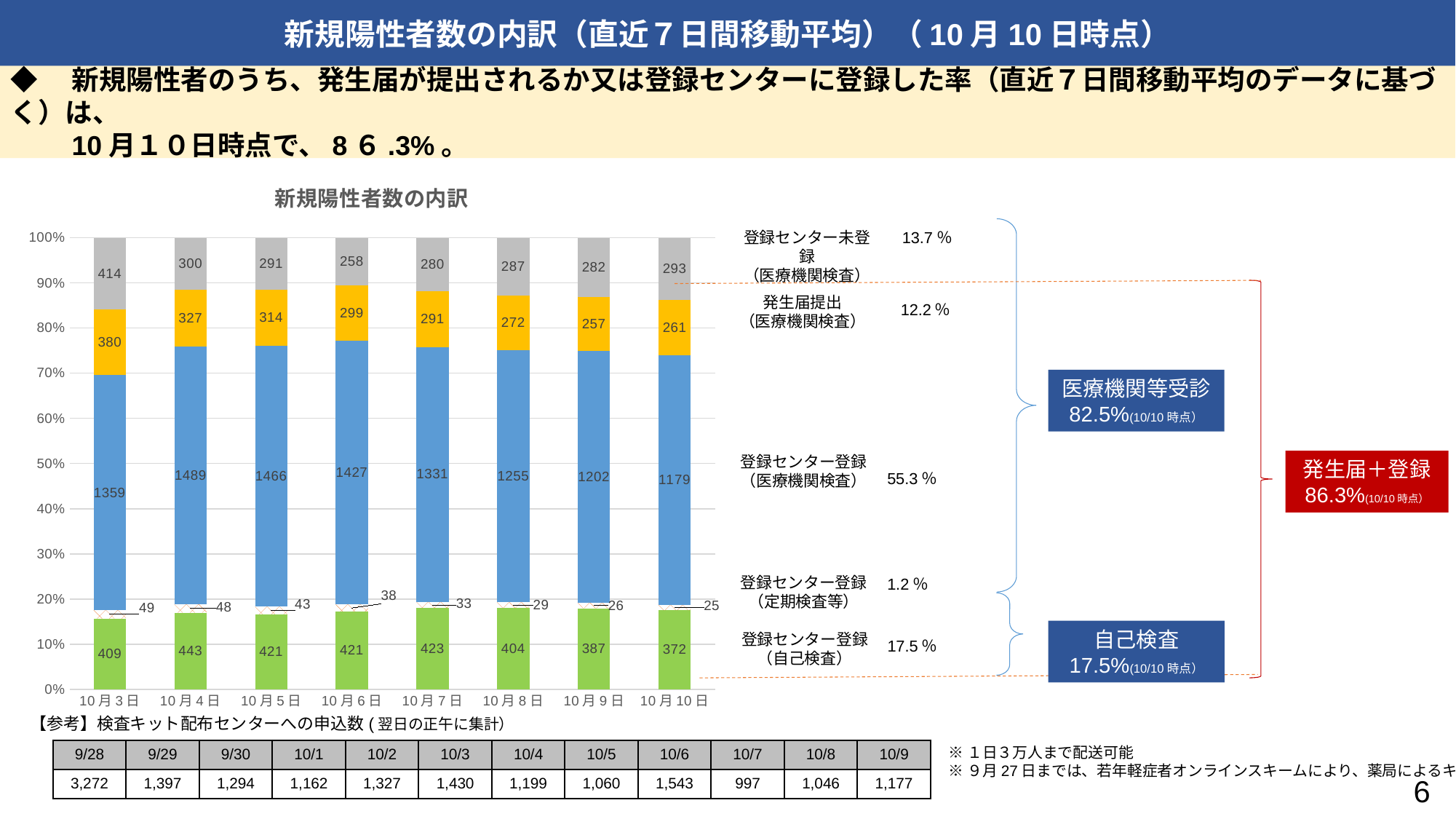

新規陽性者数の内訳（直近７日間移動平均）（10月10日時点）
◆　新規陽性者のうち、発生届が提出されるか又は登録センターに登録した率（直近７日間移動平均のデータに基づく）は、
　　10月１０日時点で、8６.3%。

### Chart: 新規陽性者数の内訳

| Category |  |  |  |  |  |
|---|---|---|---|---|---|
| 44837 | 408.7142857142857 | 48.857142857142854 | 1359.4285714285713 | 380.0 | 414.2857142857143 |
| 44838 | 442.57142857142856 | 48.142857142857146 | 1489.0 | 327.14285714285717 | 299.85714285714283 |
| 44839 | 420.7142857142857 | 43.285714285714285 | 1465.857142857143 | 313.85714285714283 | 290.85714285714283 |
| 44840 | 421.0 | 38.142857142857146 | 1426.857142857143 | 299.2857142857143 | 258.2857142857143 |
| 44841 | 423.42857142857144 | 32.857142857142854 | 1330.5714285714287 | 290.57142857142856 | 279.57142857142856 |
| 44842 | 403.85714285714283 | 29.142857142857142 | 1255.142857142857 | 272.0 | 286.85714285714283 |
| 44843 | 386.57142857142856 | 26.285714285714285 | 1201.5714285714287 | 257.14285714285717 | 282.2857142857143 |
| 44844 | 372.42857142857144 | 25.428571428571427 | 1178.857142857143 | 260.7142857142857 | 292.57142857142856 |
登録センター未登録
（医療機関検査）
13.7％

発生届提出
（医療機関検査）
12.2％
医療機関等受診
82.5%(10/10時点）
登録センター登録
（医療機関検査）
発生届＋登録
86.3%(10/10時点）
55.3％
登録センター登録
（定期検査等）
1.2％

自己検査
17.5%(10/10時点）
登録センター登録
（自己検査）
17.5％
【参考】検査キット配布センターへの申込数(翌日の正午に集計）
※１日３万人まで配送可能
※９月27日までは、若年軽症者オンラインスキームにより、薬局によるキット配布
| 9/28 | 9/29 | 9/30 | 10/1 | 10/2 | 10/3 | 10/4 | 10/5 | 10/6 | 10/7 | 10/8 | 10/9 |
| --- | --- | --- | --- | --- | --- | --- | --- | --- | --- | --- | --- |
| 3,272 | 1,397 | 1,294 | 1,162 | 1,327 | 1,430 | 1,199 | 1,060 | 1,543 | 997 | 1,046 | 1,177 |
6